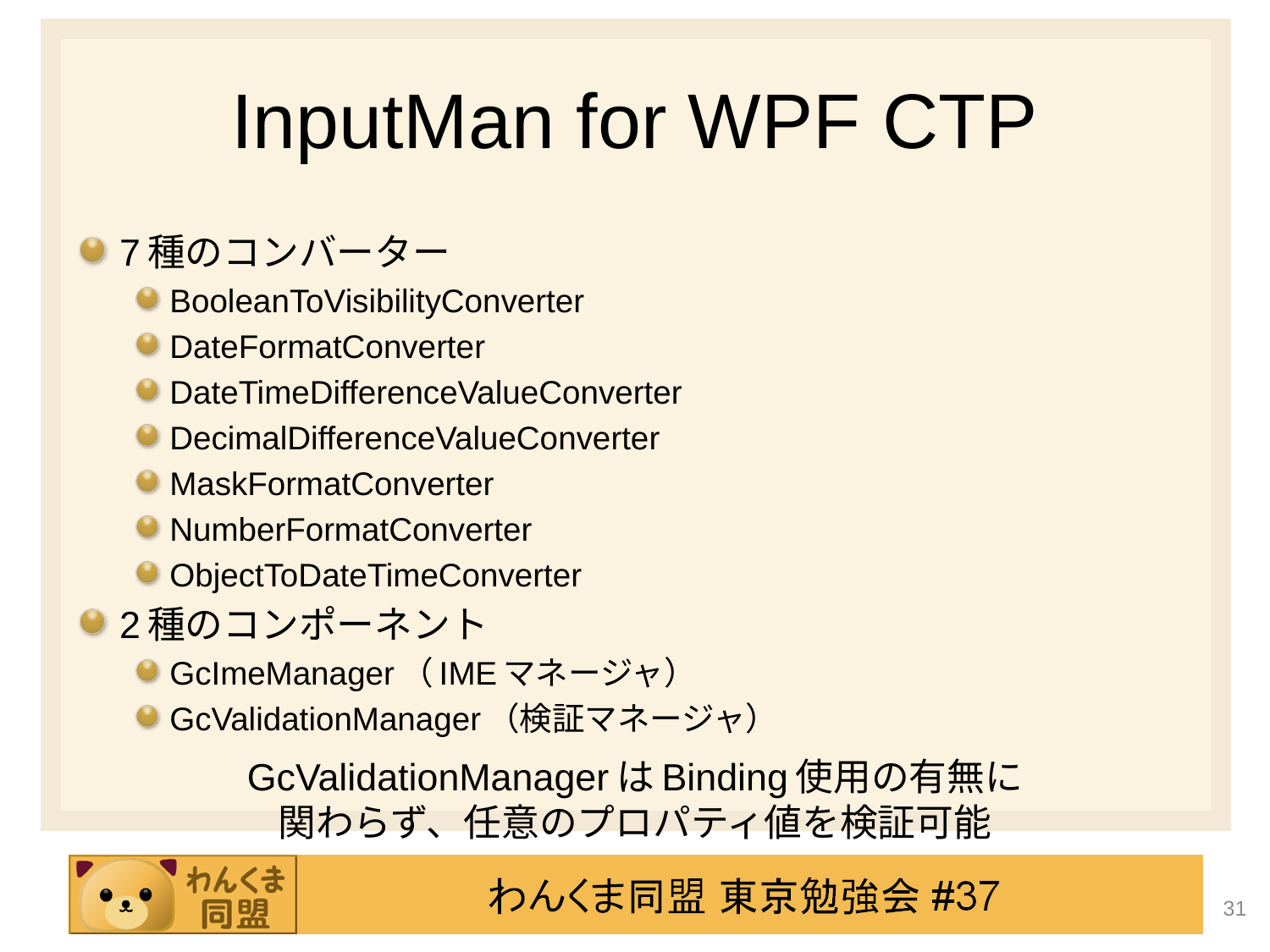

# InputMan for WPF CTP
7種のコンバーター
BooleanToVisibilityConverter
DateFormatConverter
DateTimeDifferenceValueConverter
DecimalDifferenceValueConverter
MaskFormatConverter
NumberFormatConverter
ObjectToDateTimeConverter
2種のコンポーネント
GcImeManager（IMEマネージャ）
GcValidationManager（検証マネージャ）
GcValidationManagerはBinding使用の有無に
関わらず、任意のプロパティ値を検証可能
31